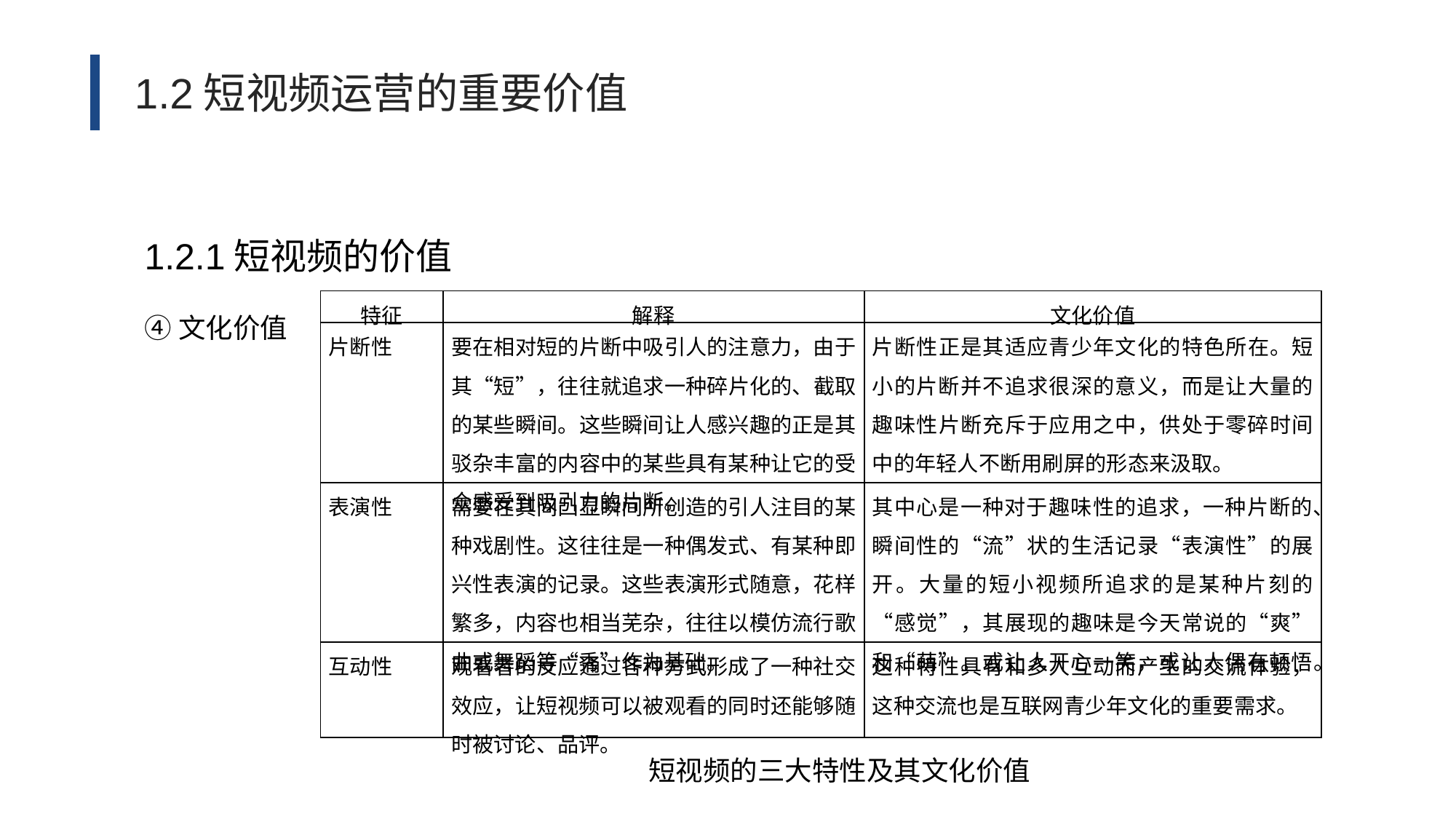

1.2短视频运营的重要价值

1.2.1短视频的价值

| 特征 | 解释 | 文化价值 |
| --- | --- | --- |
| 片断性 | 要在相对短的片断中吸引人的注意力，由于其“短”，往往就追求一种碎片化的、截取的某些瞬间。这些瞬间让人感兴趣的正是其驳杂丰富的内容中的某些具有某种让它的受众感受到吸引力的片断。 | 片断性正是其适应青少年文化的特色所在。短小的片断并不追求很深的意义，而是让大量的趣味性片断充斥于应用之中，供处于零碎时间中的年轻人不断用刷屏的形态来汲取。 |
| 表演性 | 需要在其间凸显瞬间所创造的引人注目的某种戏剧性。这往往是一种偶发式、有某种即兴性表演的记录。这些表演形式随意，花样繁多，内容也相当芜杂，往往以模仿流行歌曲或舞蹈等“秀”作为基础。 | 其中心是一种对于趣味性的追求，一种片断的、瞬间性的“流”状的生活记录“表演性”的展开。大量的短小视频所追求的是某种片刻的“感觉”，其展现的趣味是今天常说的“爽”和“萌”。或让人开心一笑，或让人偶有顿悟。 |
| 互动性 | 观看者的反应通过各种方式形成了一种社交效应，让短视频可以被观看的同时还能够随时被讨论、品评。 | 这种特性具有和多人互动而产生的交流体验，这种交流也是互联网青少年文化的重要需求。 |
④文化价值

短视频的三大特性及其文化价值